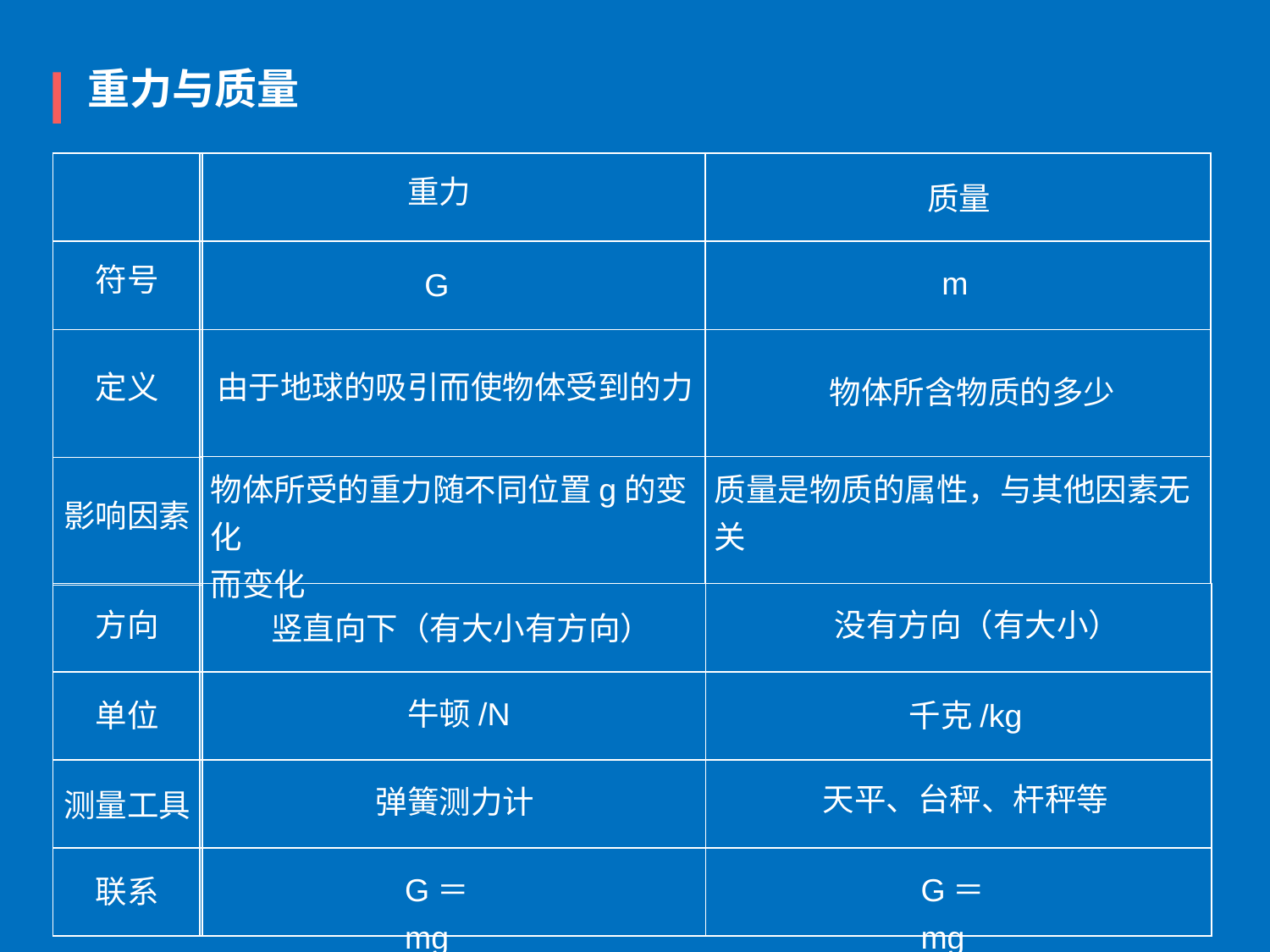

重力与质量

|  |
| --- |
|  |
|  |  |
| --- | --- |
|  |  |
重力
质量
符号
m
G
|  |
| --- |
|  |
|  |  |
| --- | --- |
|  |  |
定义
由于地球的吸引而使物体受到的力
物体所含物质的多少
物体所受的重力随不同位置g的变化
而变化
质量是物质的属性，与其他因素无
关
影响因素
|  |
| --- |
|  |
|  |
|  |
|  |  |
| --- | --- |
|  |  |
|  |  |
|  |  |
方向
没有方向（有大小）
竖直向下（有大小有方向）
牛顿/N
单位
千克/kg
天平、台秤、杆秤等
弹簧测力计
测量工具
G＝mg
G＝mg
联系